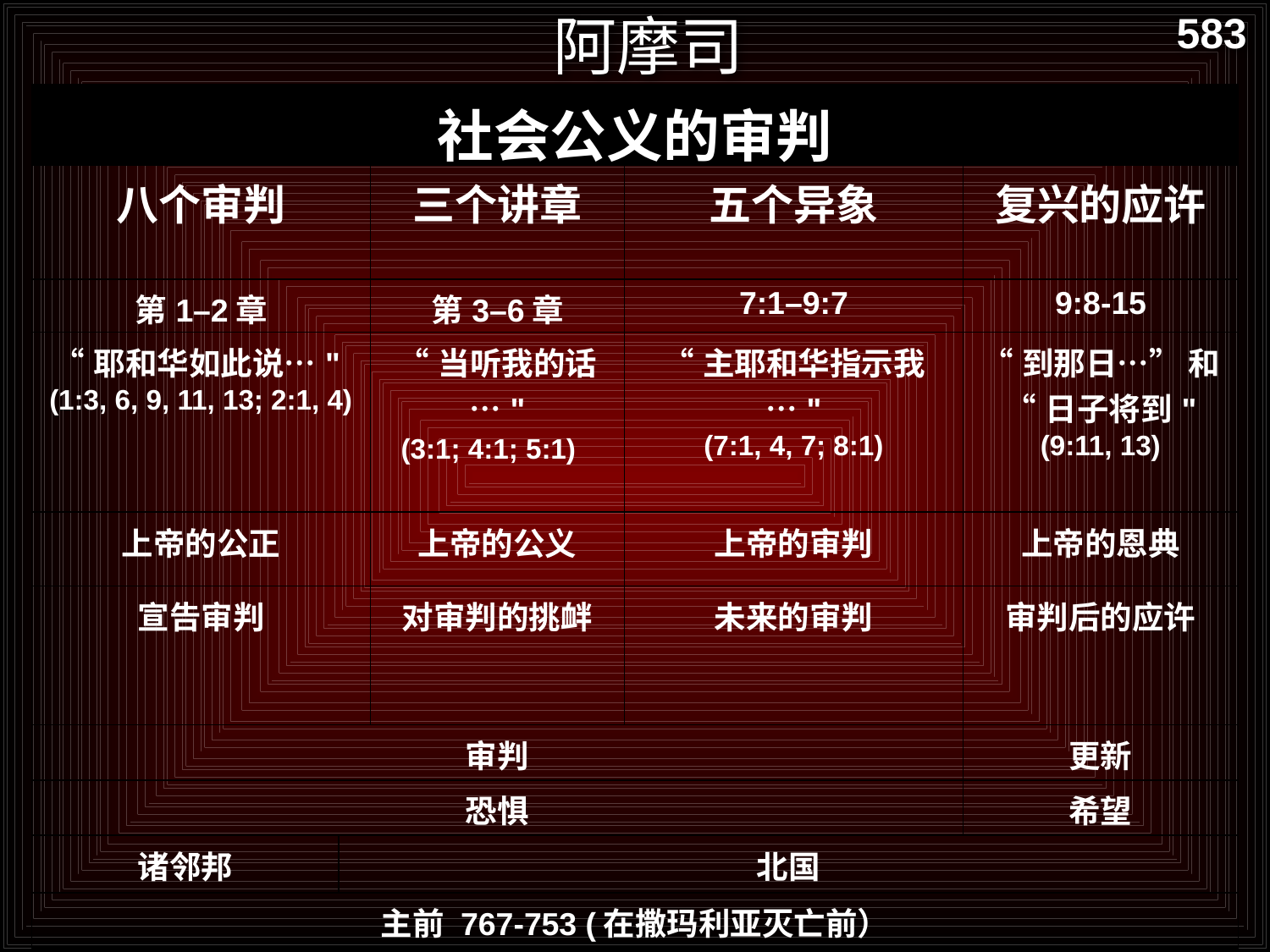

583
Book Chart
阿摩司
| 社会公义的审判 |  |  |  |  |
| --- | --- | --- | --- | --- |
| 八个审判 |  | 三个讲章 | 五个异象 | 复兴的应许 |
| 第1–2章 |  | 第3–6章 | 7:1–9:7 | 9:8-15 |
| “耶和华如此说…" (1:3, 6, 9, 11, 13; 2:1, 4) |  | “当听我的话…" (3:1; 4:1; 5:1) | “主耶和华指示我…" (7:1, 4, 7; 8:1) | “到那日…” 和 “日子将到" (9:11, 13) |
| 上帝的公正 |  | 上帝的公义 | 上帝的审判 | 上帝的恩典 |
| 宣告审判 |  | 对审判的挑衅 | 未来的审判 | 审判后的应许 |
| 审判 |  |  |  | 更新 |
| 恐惧 |  |  |  | 希望 |
| 诸邻邦 | 北国 |  |  |  |
| 主前 767-753 (在撒玛利亚灭亡前） |  |  |  |  |